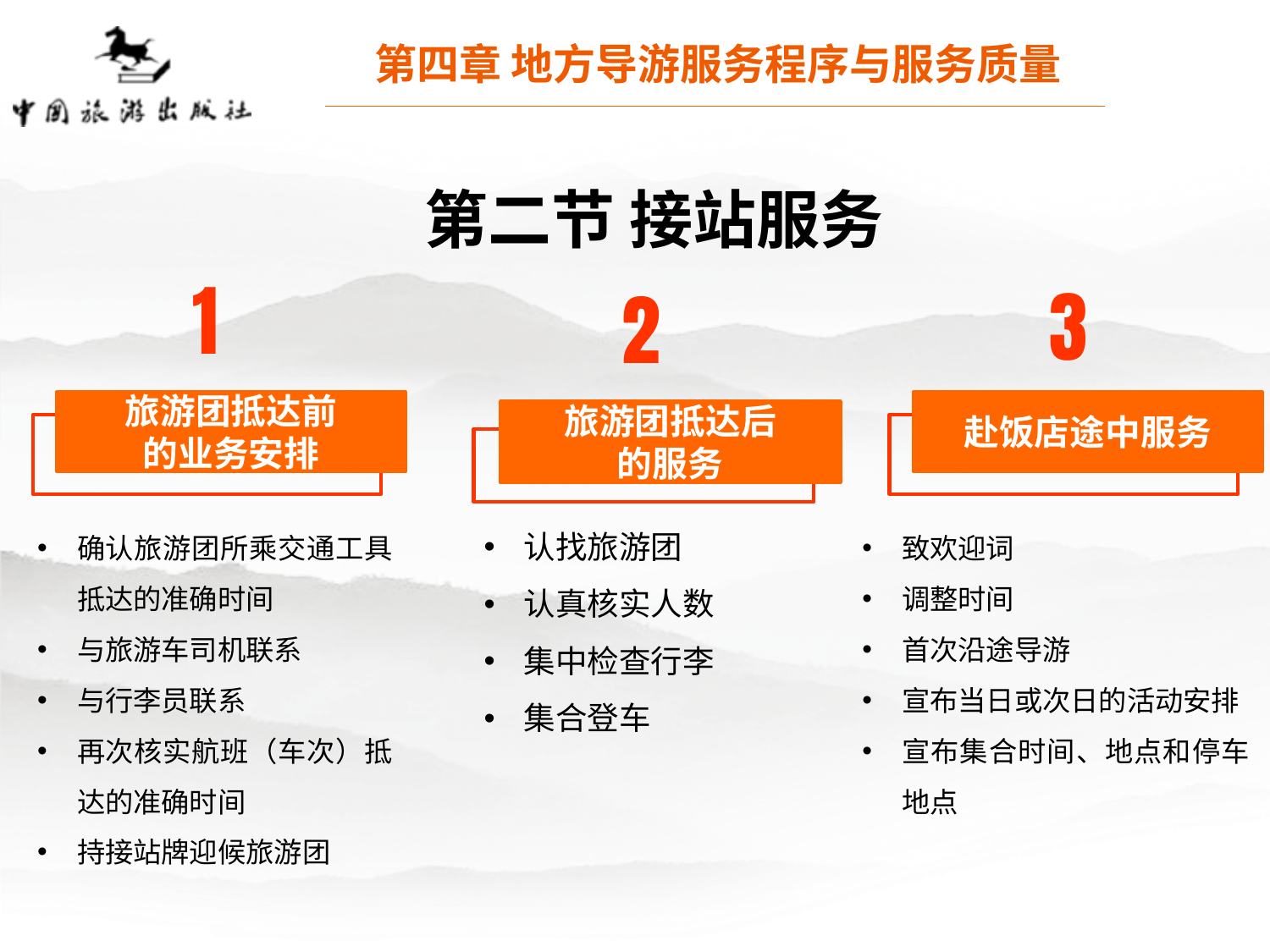

第四章 地方导游服务程序与服务质量
第二节 接站服务
1
旅游团抵达前
的业务安排

确认旅游团所乘交通工具抵达的准确时间
与旅游车司机联系
与行李员联系
再次核实航班（车次）抵达的准确时间
持接站牌迎候旅游团
3
赴饭店途中服务

致欢迎词
调整时间
首次沿途导游
宣布当日或次日的活动安排
宣布集合时间、地点和停车地点
2
旅游团抵达后
的服务

认找旅游团
认真核实人数
集中检查行李
集合登车